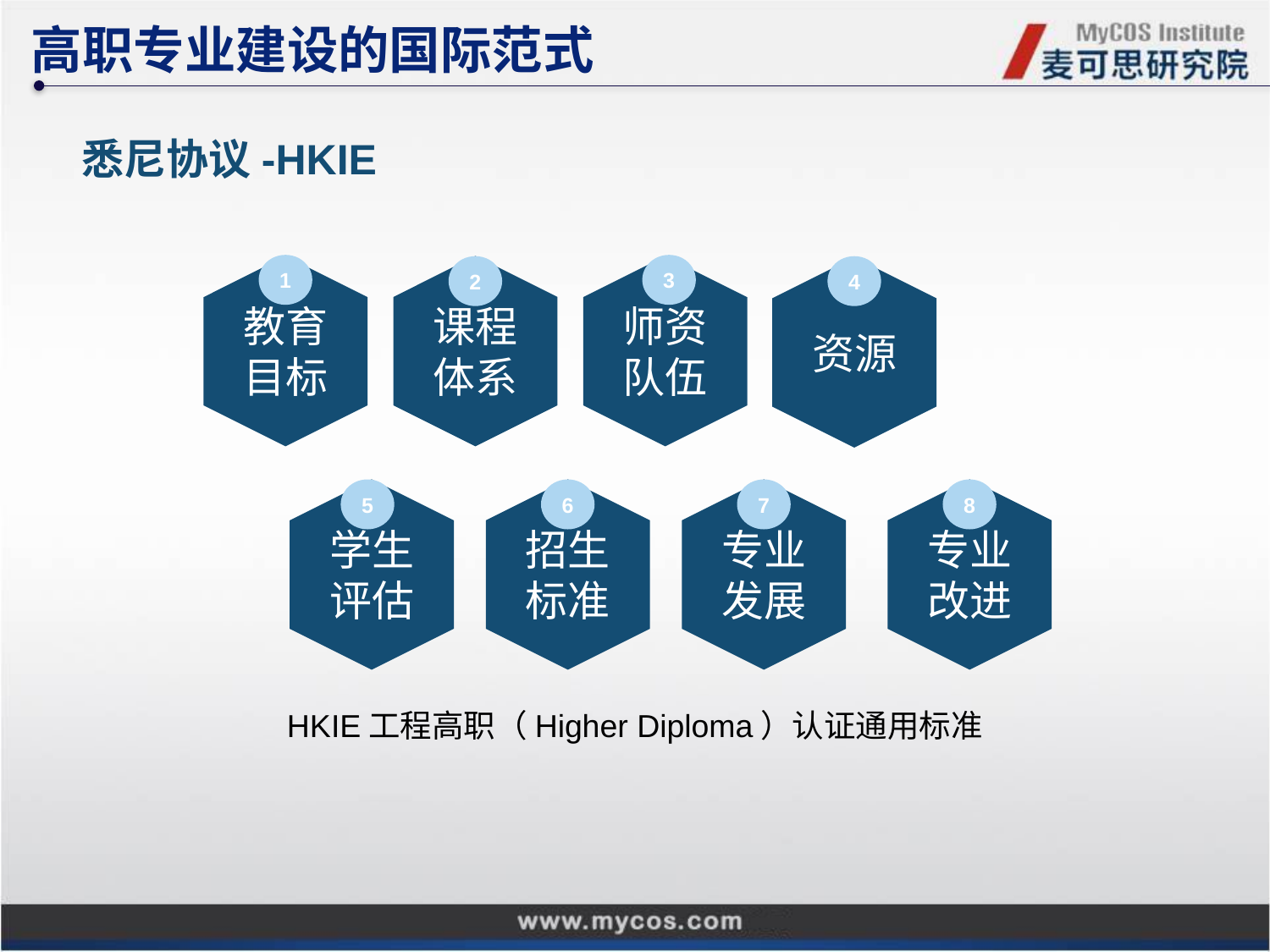

高职专业建设的国际范式
悉尼协议-HKIE
1
3
2
4
课程体系
教育目标
师资队伍
资源
5
6
7
8
学生评估
招生标准
专业发展
专业改进
HKIE工程高职（Higher Diploma）认证通用标准